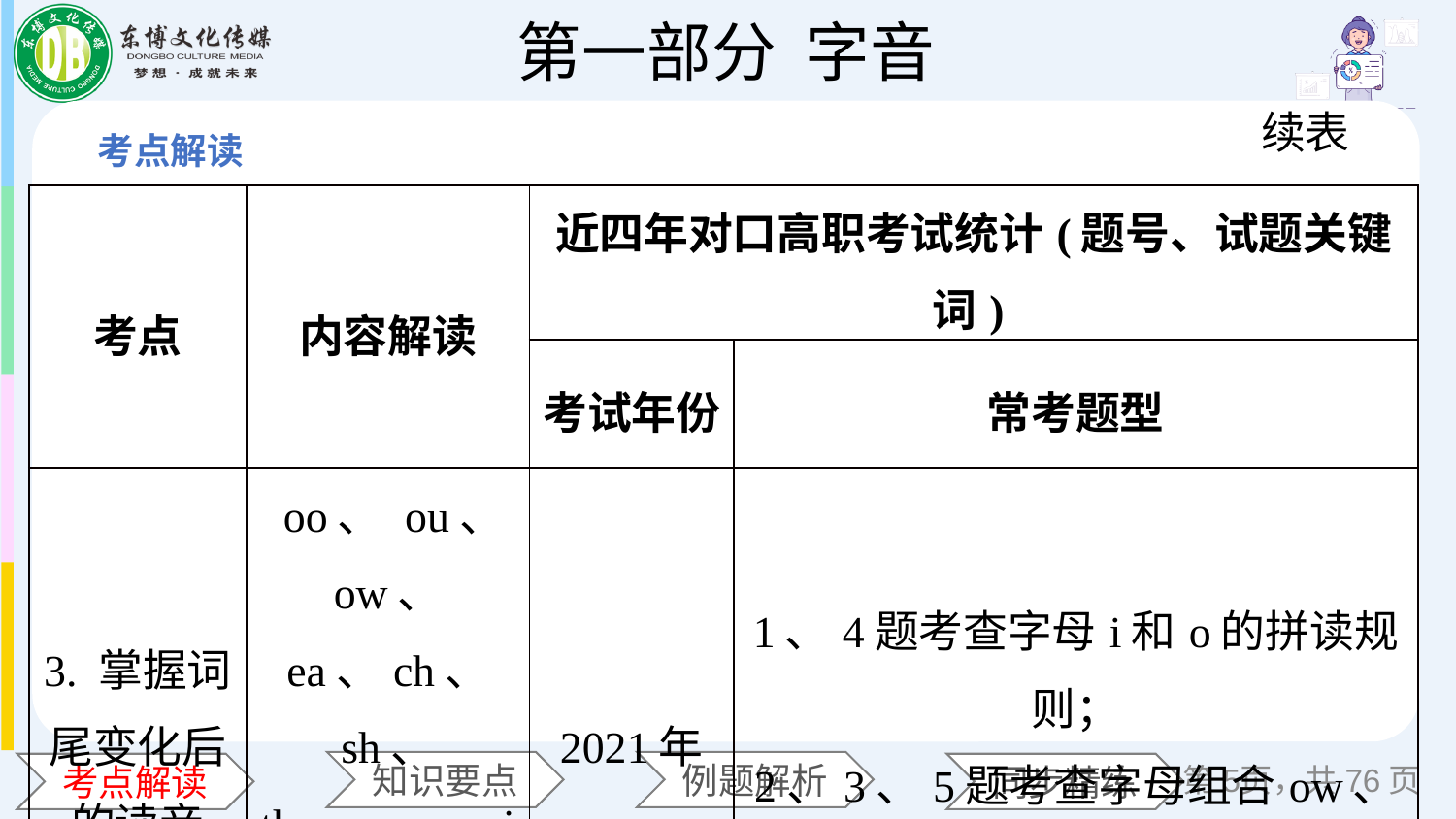

续表
| 考点 | 内容解读 | 近四年对口高职考试统计(题号、试题关键词) |  |
| --- | --- | --- | --- |
|  |  | 考试年份 | 常考题型 |
| 3. 掌握词尾变化后的读音 | oo、 ou、 ow、 ea、ch、 sh、 th、ear、air等字母组合的读音 | 2021年 | 1、4题考查字母i和o的拼读规则； 2、3、5题考查字母组合ow、 ed、 th的拼读规则 |
第5页，共76页